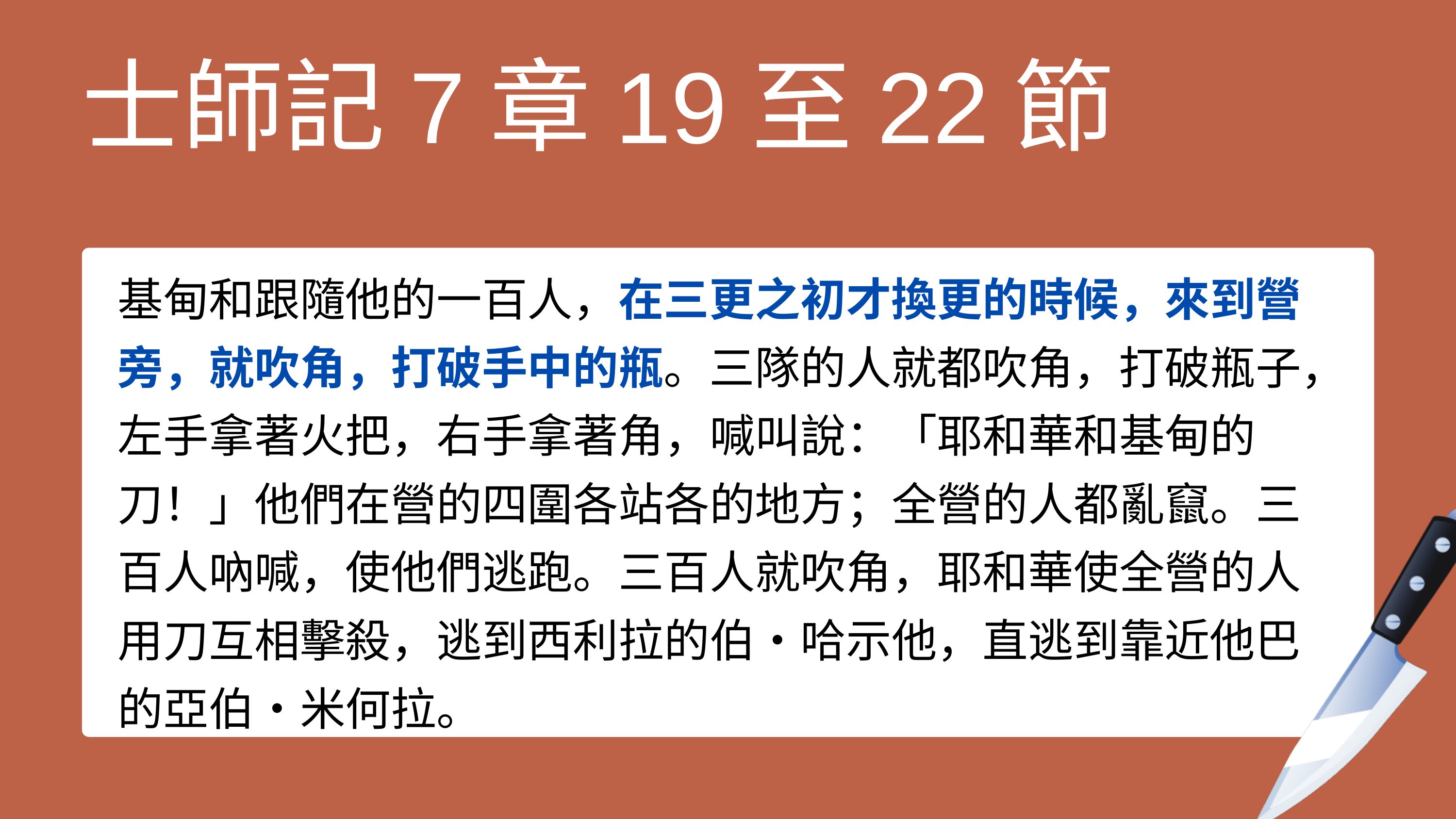

士師記7章19至22節

基甸和跟隨他的一百人，在三更之初才換更的時候，來到營旁，就吹角，打破手中的瓶。三隊的人就都吹角，打破瓶子，左手拿著火把，右手拿著角，喊叫說：「耶和華和基甸的刀！」他們在營的四圍各站各的地方；全營的人都亂竄。三百人吶喊，使他們逃跑。三百人就吹角，耶和華使全營的人用刀互相擊殺，逃到西利拉的伯•哈示他，直逃到靠近他巴的亞伯•米何拉。